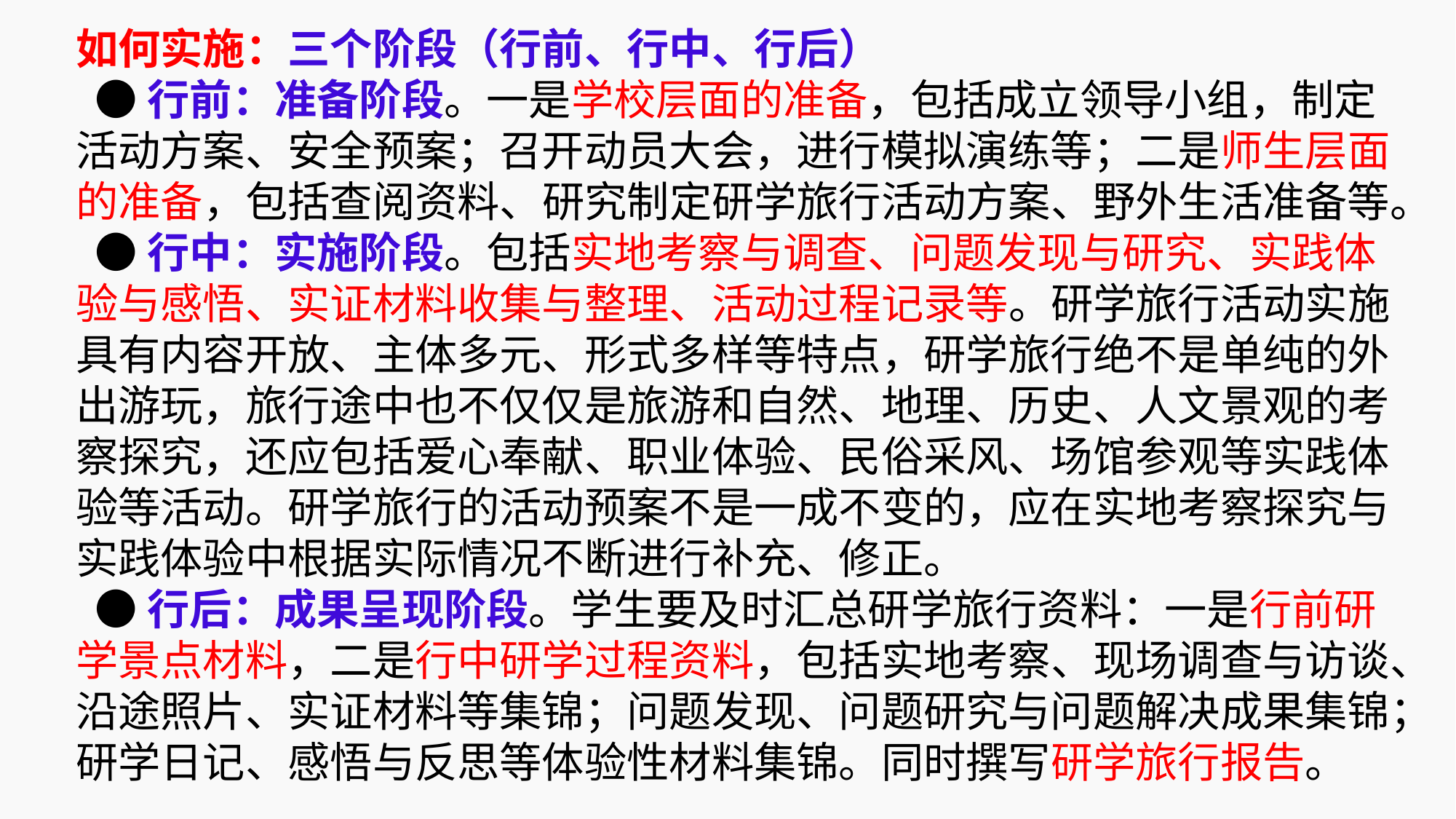

如何实施：三个阶段（行前、行中、行后）
  ●行前：准备阶段。一是学校层面的准备，包括成立领导小组，制定活动方案、安全预案；召开动员大会，进行模拟演练等；二是师生层面的准备，包括查阅资料、研究制定研学旅行活动方案、野外生活准备等。
  ●行中：实施阶段。包括实地考察与调查、问题发现与研究、实践体验与感悟、实证材料收集与整理、活动过程记录等。研学旅行活动实施具有内容开放、主体多元、形式多样等特点，研学旅行绝不是单纯的外出游玩，旅行途中也不仅仅是旅游和自然、地理、历史、人文景观的考察探究，还应包括爱心奉献、职业体验、民俗采风、场馆参观等实践体验等活动。研学旅行的活动预案不是一成不变的，应在实地考察探究与实践体验中根据实际情况不断进行补充、修正。
  ●行后：成果呈现阶段。学生要及时汇总研学旅行资料：一是行前研学景点材料，二是行中研学过程资料，包括实地考察、现场调查与访谈、沿途照片、实证材料等集锦；问题发现、问题研究与问题解决成果集锦；研学日记、感悟与反思等体验性材料集锦。同时撰写研学旅行报告。